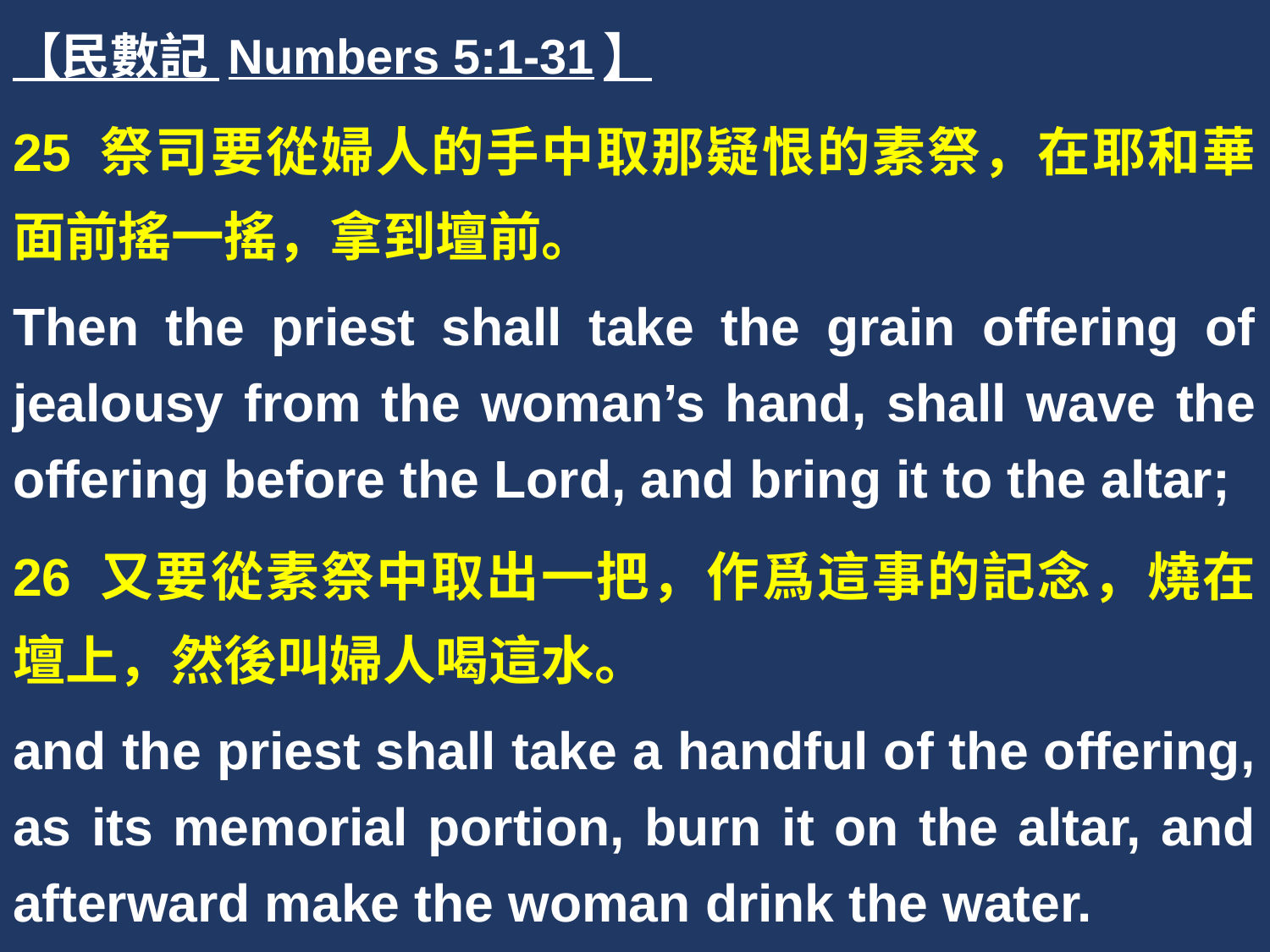

【民數記 Numbers 5:1-31】
25 祭司要從婦人的手中取那疑恨的素祭，在耶和華面前搖一搖，拿到壇前。
Then the priest shall take the grain offering of jealousy from the woman’s hand, shall wave the offering before the Lord, and bring it to the altar;
26 又要從素祭中取出一把，作爲這事的記念，燒在壇上，然後叫婦人喝這水。
and the priest shall take a handful of the offering, as its memorial portion, burn it on the altar, and afterward make the woman drink the water.